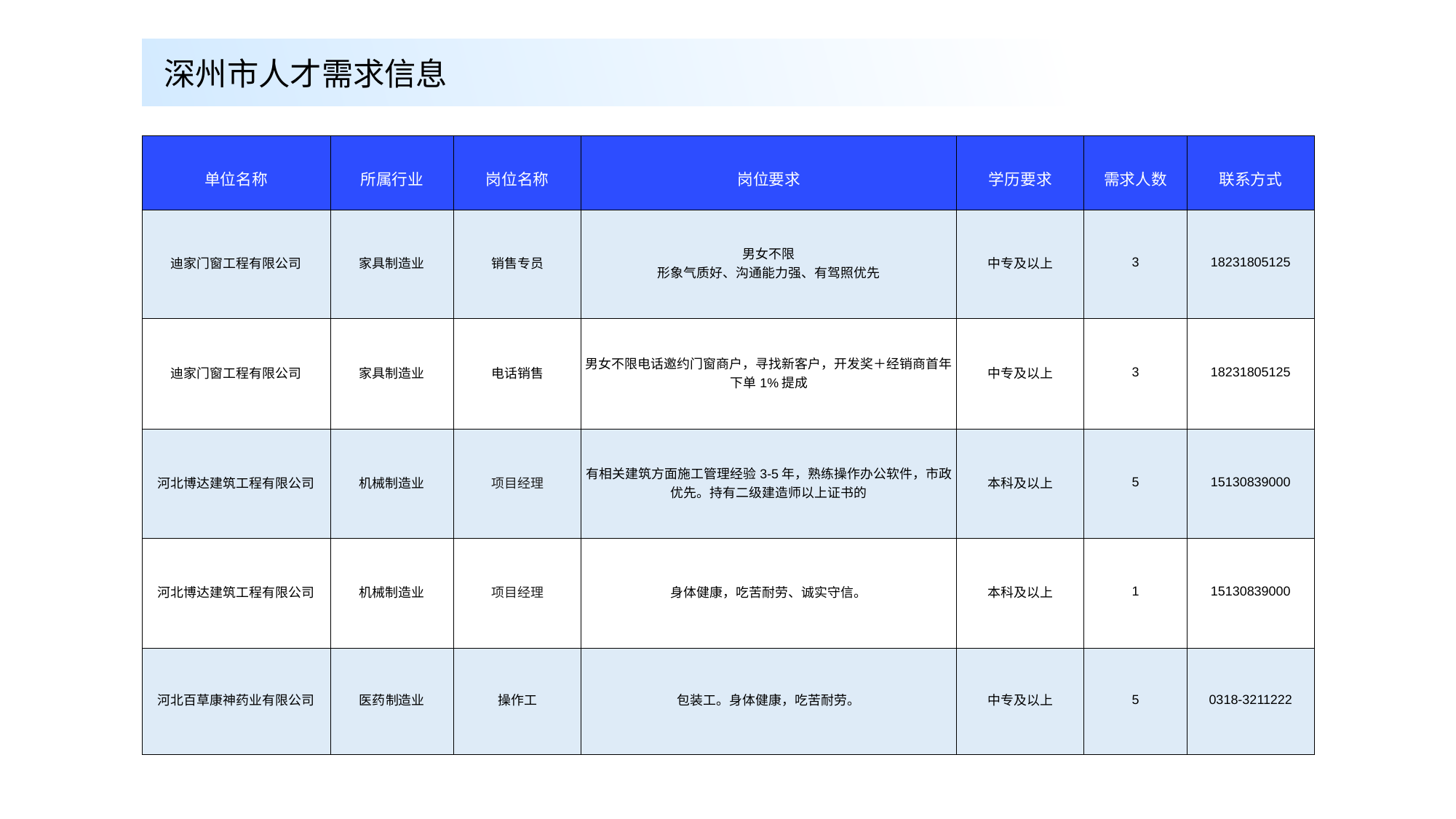

深州市人才需求信息
| 单位名称 | 所属行业 | 岗位名称 | 岗位要求 | 学历要求 | 需求人数 | 联系方式 |
| --- | --- | --- | --- | --- | --- | --- |
| 迪家门窗工程有限公司 | 家具制造业 | 销售专员 | 男女不限 形象气质好、沟通能力强、有驾照优先 | 中专及以上 | 3 | 18231805125 |
| 迪家门窗工程有限公司 | 家具制造业 | 电话销售 | 男女不限电话邀约门窗商户，寻找新客户，开发奖＋经销商首年下单1%提成 | 中专及以上 | 3 | 18231805125 |
| 河北博达建筑工程有限公司 | 机械制造业 | 项目经理 | 有相关建筑方面施工管理经验3-5年，熟练操作办公软件，市政优先。持有二级建造师以上证书的 | 本科及以上 | 5 | 15130839000 |
| 河北博达建筑工程有限公司 | 机械制造业 | 项目经理 | 身体健康，吃苦耐劳、诚实守信。 | 本科及以上 | 1 | 15130839000 |
| 河北百草康神药业有限公司 | 医药制造业 | 操作工 | 包装工。身体健康，吃苦耐劳。 | 中专及以上 | 5 | 0318-3211222 |
24